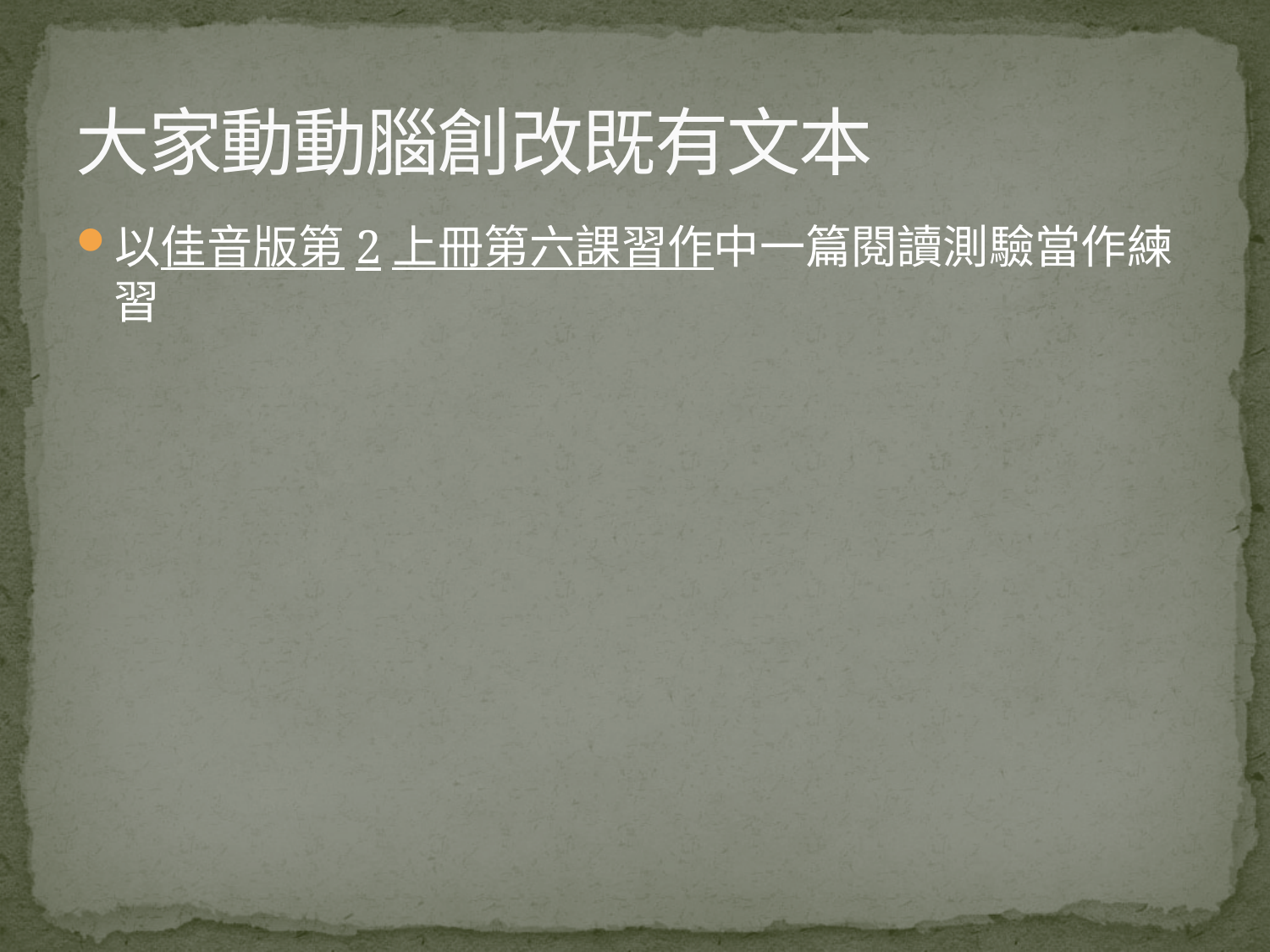

# 大家動動腦創改既有文本
以佳音版第2上冊第六課習作中一篇閱讀測驗當作練習